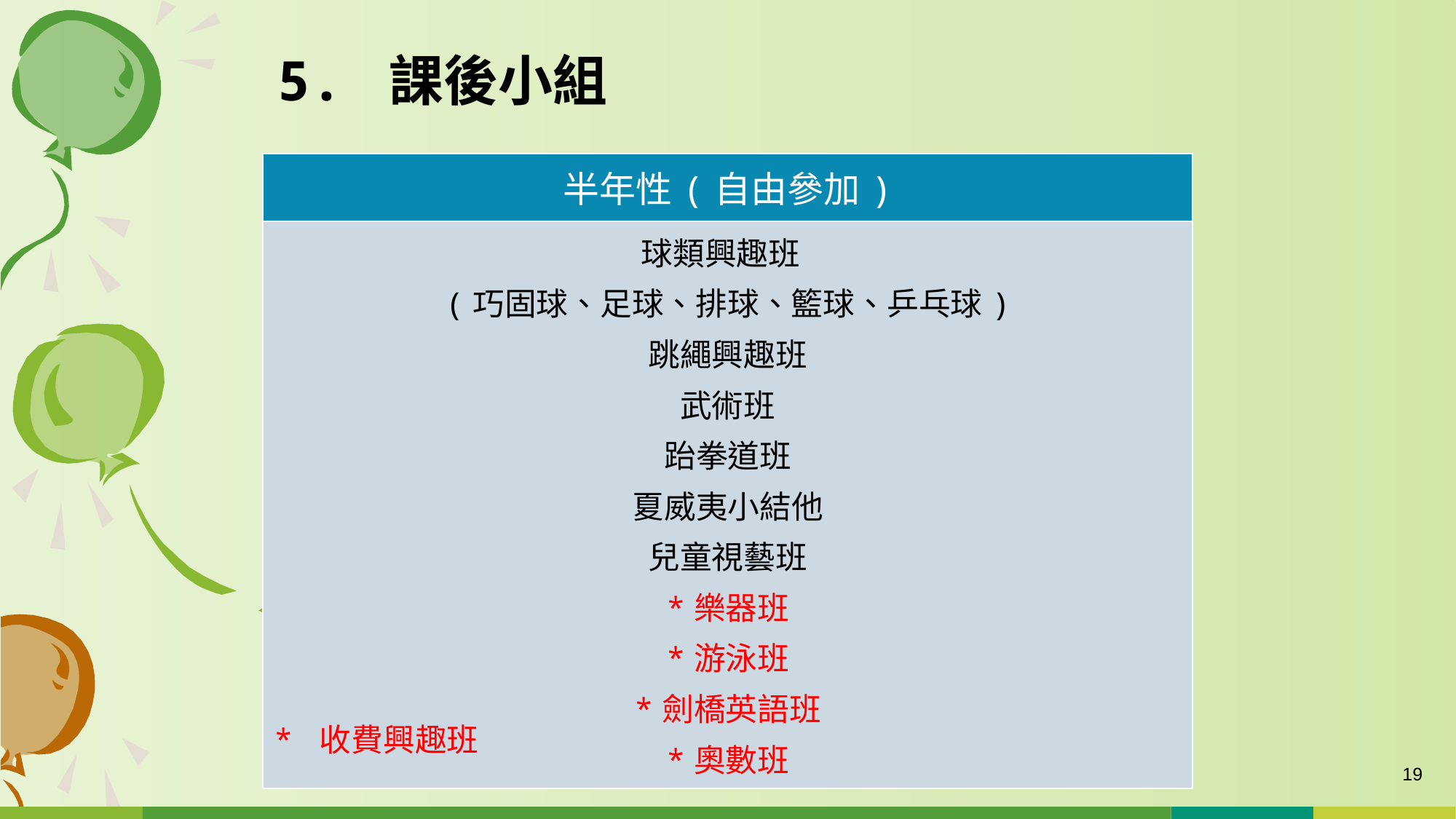

# 5. 課後小組
| 半年性(自由參加) |
| --- |
| 球類興趣班 (巧固球、足球、排球、籃球、乒乓球) 跳繩興趣班 武術班 跆拳道班 夏威夷小結他 兒童視藝班 \*樂器班 \*游泳班 \*劍橋英語班 \*奧數班 |
* 收費興趣班
19